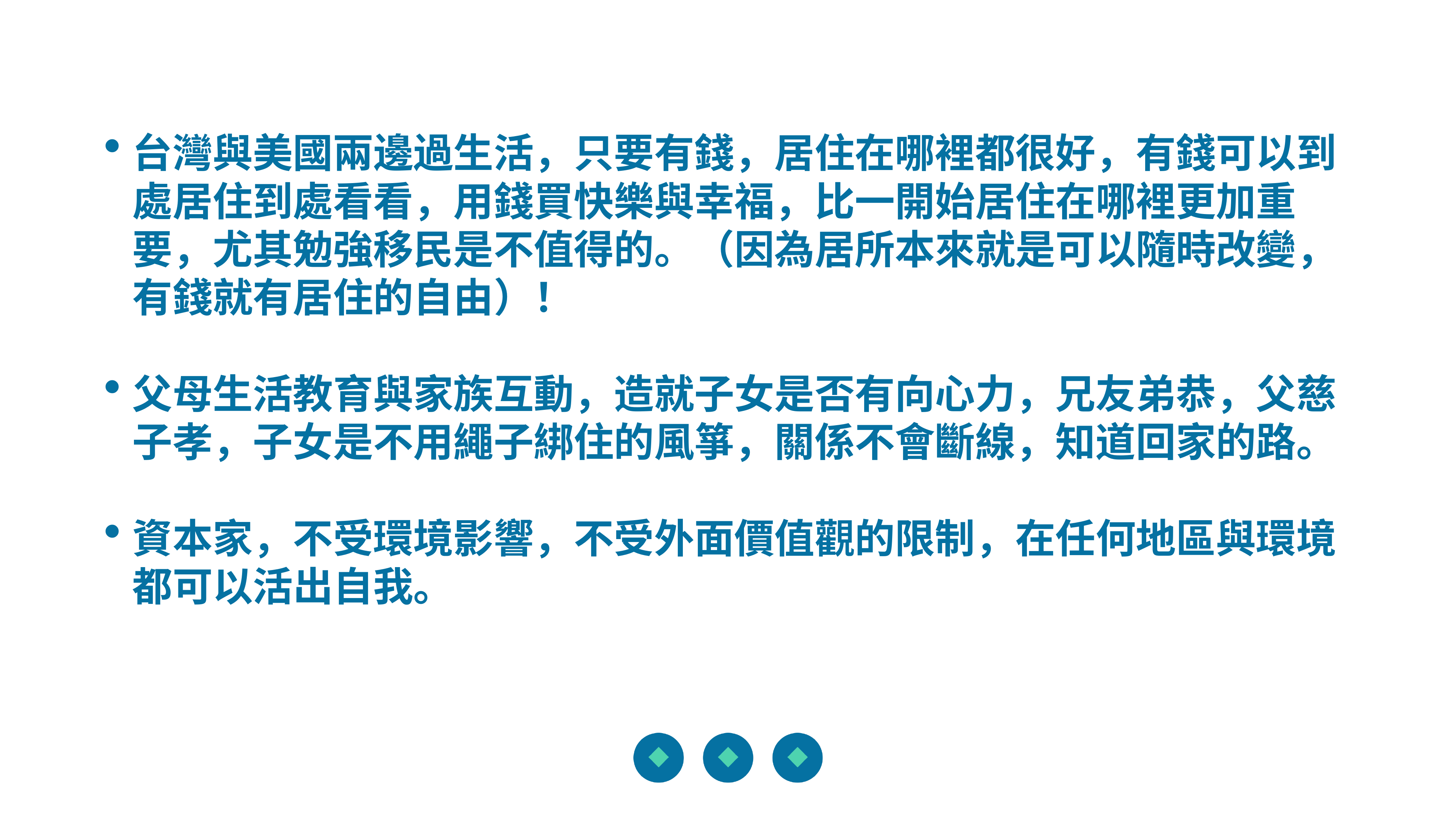

台灣與美國兩邊過生活，只要有錢，居住在哪裡都很好，有錢可以到處居住到處看看，用錢買快樂與幸福，比一開始居住在哪裡更加重要，尤其勉強移民是不值得的。（因為居所本來就是可以隨時改變，有錢就有居住的自由）！

父母生活教育與家族互動，造就子女是否有向心力，兄友弟恭，父慈子孝，子女是不用繩子綁住的風箏，關係不會斷線，知道回家的路。

資本家，不受環境影響，不受外面價值觀的限制，在任何地區與環境都可以活出自我。